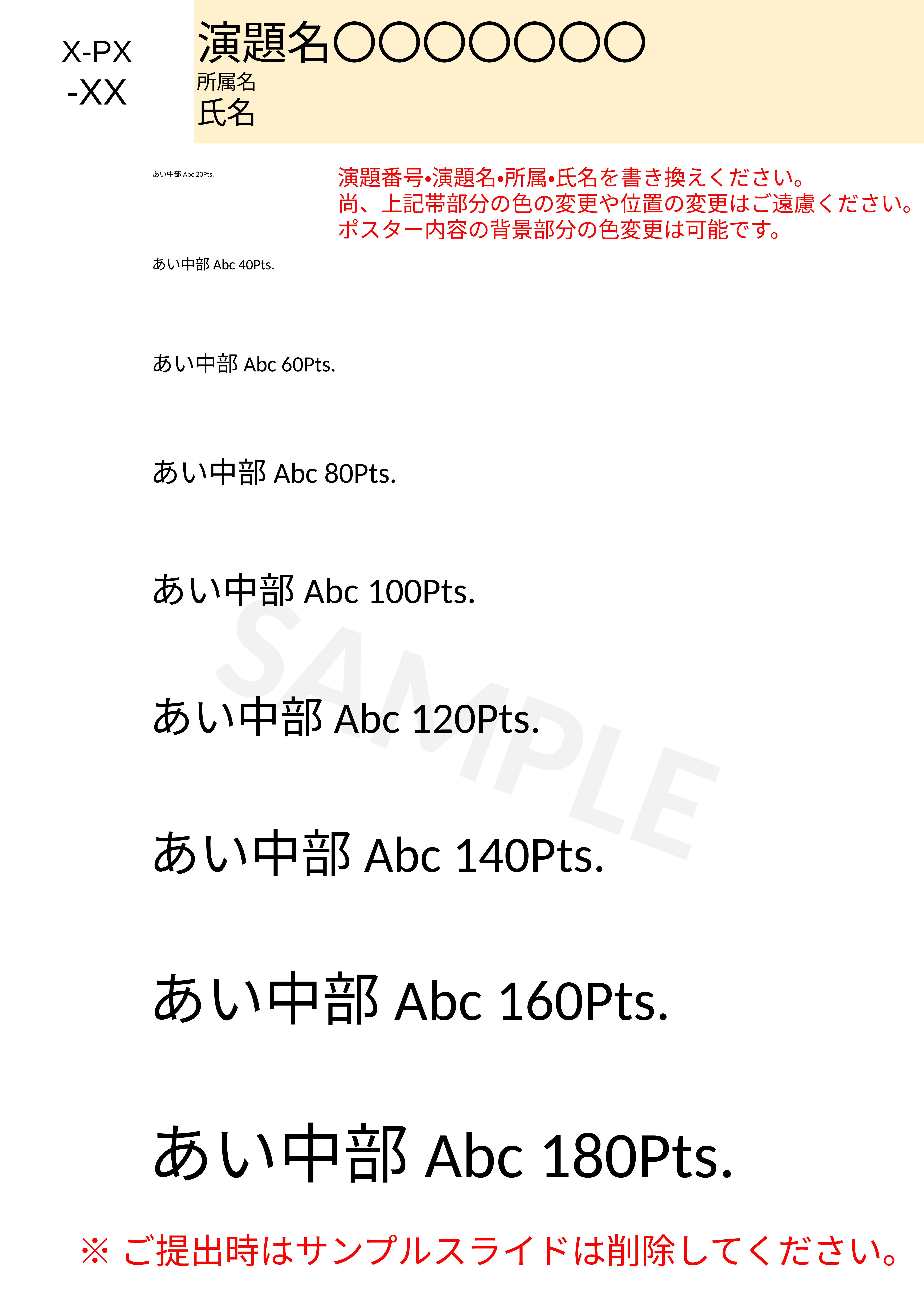

X-PX
-XX
演題名〇〇〇〇〇〇〇
所属名
氏名
演題番号・演題名・所属・氏名を書き換えください。
尚、上記帯部分の色の変更や位置の変更はご遠慮ください。
ポスター内容の背景部分の色変更は可能です。
あい中部Abc 20Pts.
あい中部Abc 40Pts.
あい中部Abc 60Pts.
あい中部Abc 80Pts.
あい中部Abc 100Pts.
SAMPLE
あい中部Abc 120Pts.
あい中部Abc 140Pts.
あい中部Abc 160Pts.
あい中部Abc 180Pts.
※ご提出時はサンプルスライドは削除してください。